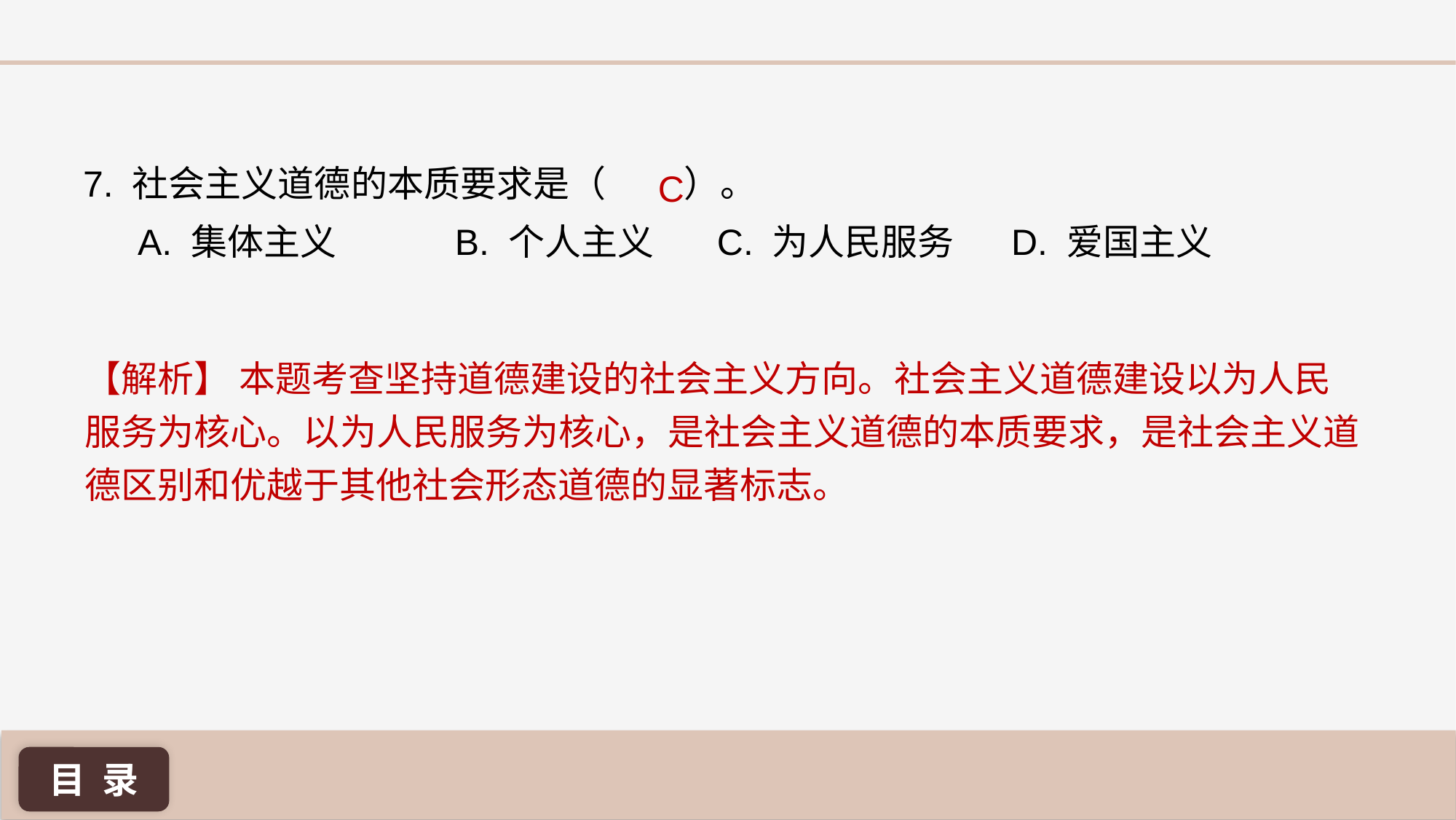

7. 社会主义道德的本质要求是（ 	）。
A. 集体主义 	           B. 个人主义 	   C. 为人民服务 	D. 爱国主义
C
【解析】 本题考查坚持道德建设的社会主义方向。社会主义道德建设以为人民服务为核心。以为人民服务为核心，是社会主义道德的本质要求，是社会主义道德区别和优越于其他社会形态道德的显著标志。